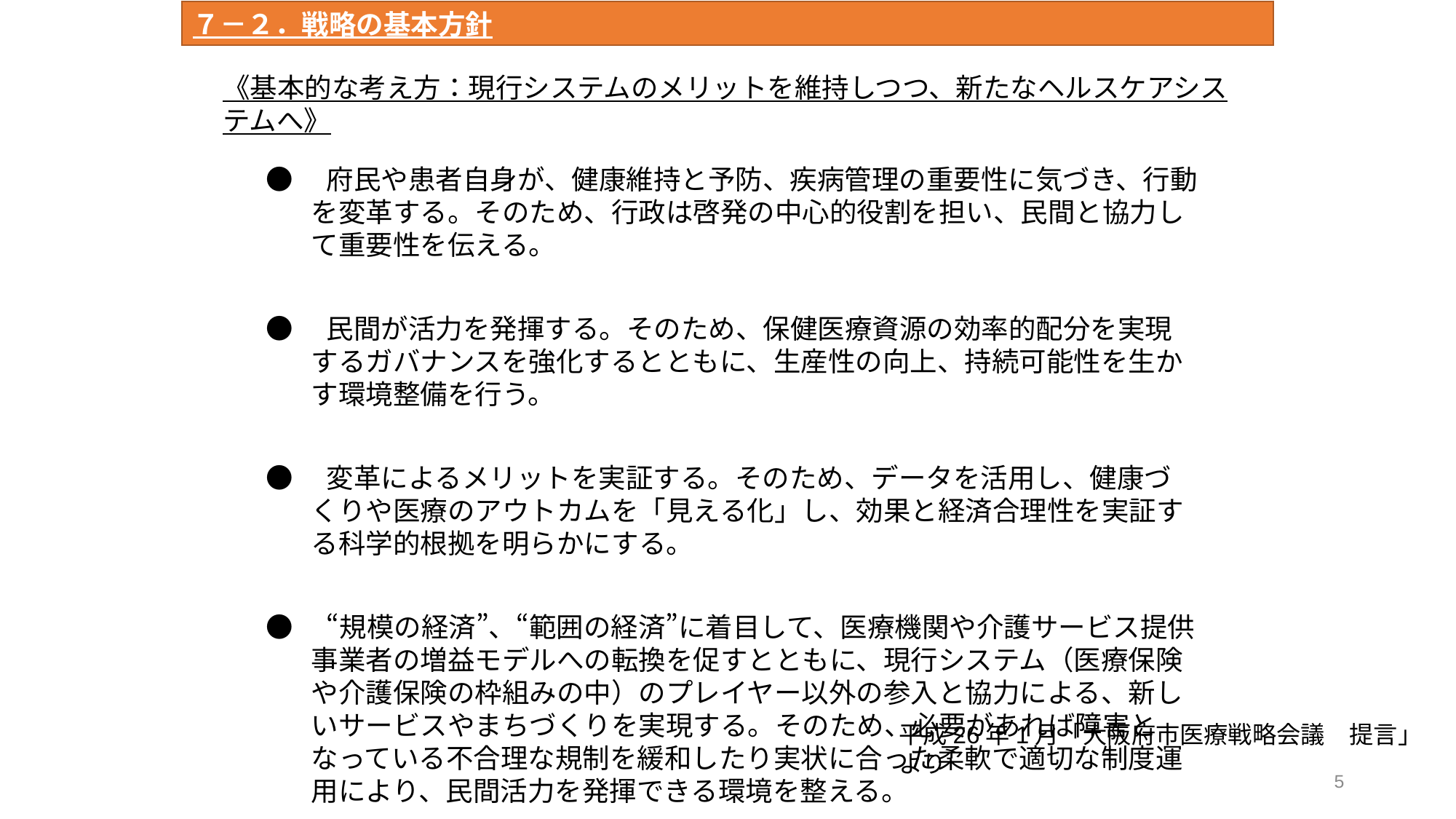

７－２．戦略の基本方針
《基本的な考え方：現行システムのメリットを維持しつつ、新たなヘルスケアシステムへ》

●　府民や患者自身が、健康維持と予防、疾病管理の重要性に気づき、行動を変革する。そのため、行政は啓発の中心的役割を担い、民間と協力して重要性を伝える。

●　民間が活力を発揮する。そのため、保健医療資源の効率的配分を実現するガバナンスを強化するとともに、生産性の向上、持続可能性を生かす環境整備を行う。

●　変革によるメリットを実証する。そのため、データを活用し、健康づくりや医療のアウトカムを「見える化」し、効果と経済合理性を実証する科学的根拠を明らかにする。

●　“規模の経済”、“範囲の経済”に着目して、医療機関や介護サービス提供事業者の増益モデルへの転換を促すとともに、現行システム（医療保険や介護保険の枠組みの中）のプレイヤー以外の参入と協力による、新しいサービスやまちづくりを実現する。そのため、必要があれば障害となっている不合理な規制を緩和したり実状に合った柔軟で適切な制度運用により、民間活力を発揮できる環境を整える。

平成26年1月「大阪府市医療戦略会議　提言」より
5